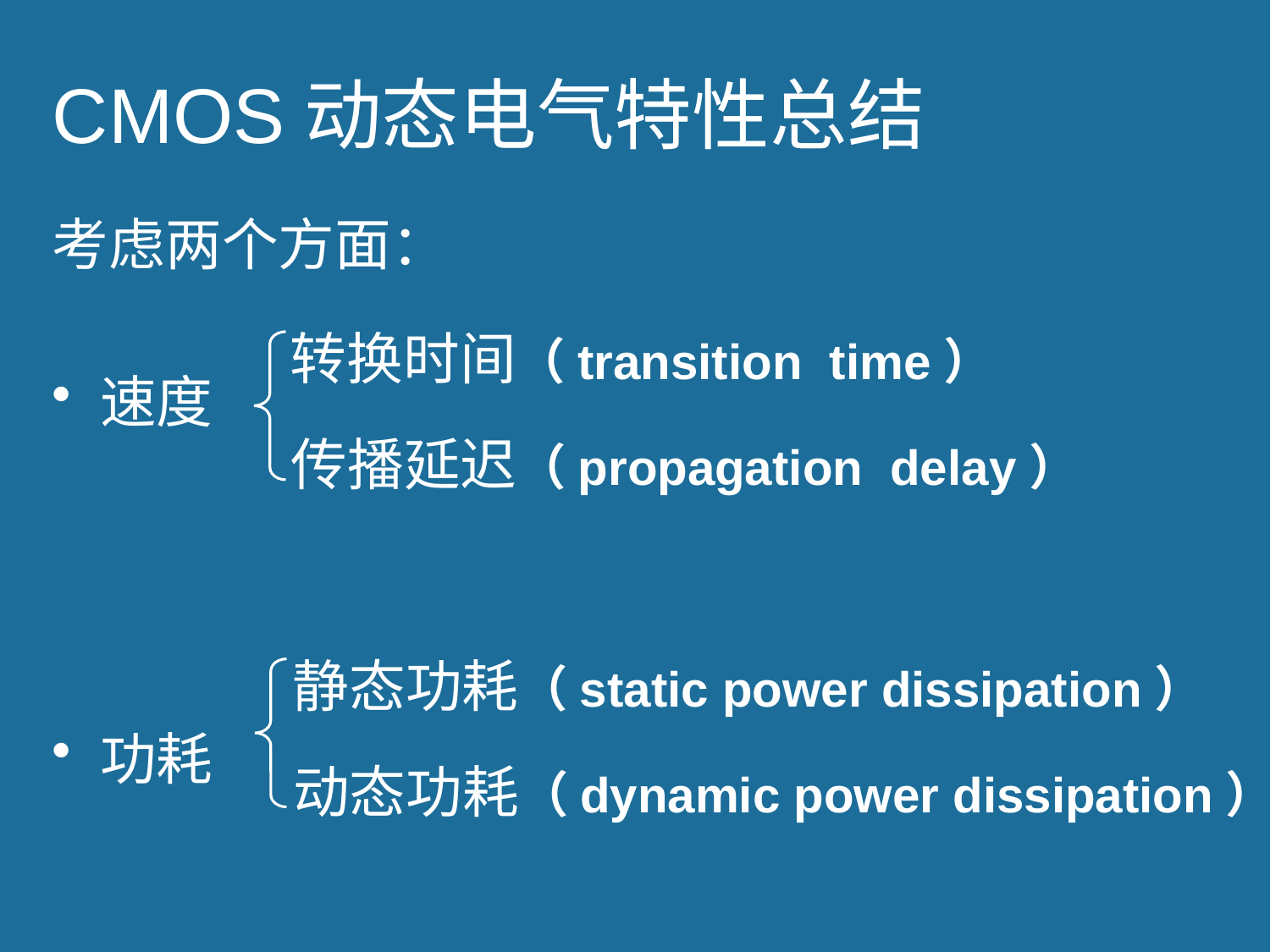

# CMOS动态电气特性总结
考虑两个方面：

速度

功耗
转换时间（transition  time）

传播延迟（propagation  delay）
静态功耗（static power dissipation）

动态功耗（dynamic power dissipation）
55